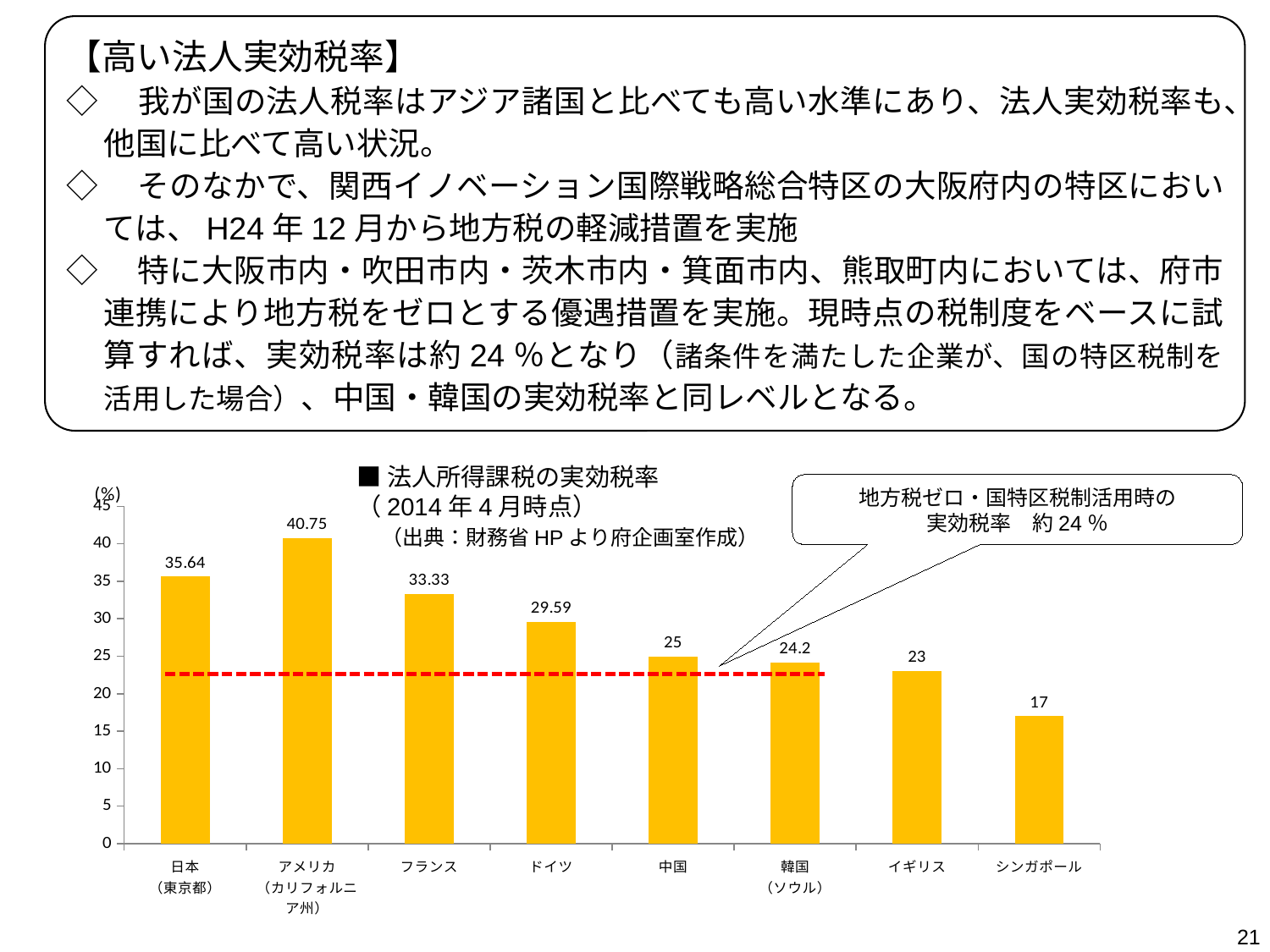

【高い法人実効税率】
◇　我が国の法人税率はアジア諸国と比べても高い水準にあり、法人実効税率も、他国に比べて高い状況。
◇　そのなかで、関西イノベーション国際戦略総合特区の大阪府内の特区においては、H24年12月から地方税の軽減措置を実施
◇　特に大阪市内・吹田市内・茨木市内・箕面市内、熊取町内においては、府市連携により地方税をゼロとする優遇措置を実施。現時点の税制度をベースに試算すれば、実効税率は約24％となり（諸条件を満たした企業が、国の特区税制を活用した場合）、中国・韓国の実効税率と同レベルとなる。
■法人所得課税の実効税率
（2014年4月時点）
　（出典：財務省HPより府企画室作成）

### Chart

| Category |  |
|---|---|
| 日本
（東京都） | 35.64 |
| アメリカ
（カリフォルニア州） | 40.75 |
| フランス | 33.33 |
| ドイツ | 29.59 |
| 中国 | 25.0 |
| 韓国
（ソウル） | 24.2 |
| イギリス | 23.0 |
| シンガポール | 17.0 |
地方税ゼロ・国特区税制活用時の
実効税率　約24％
21